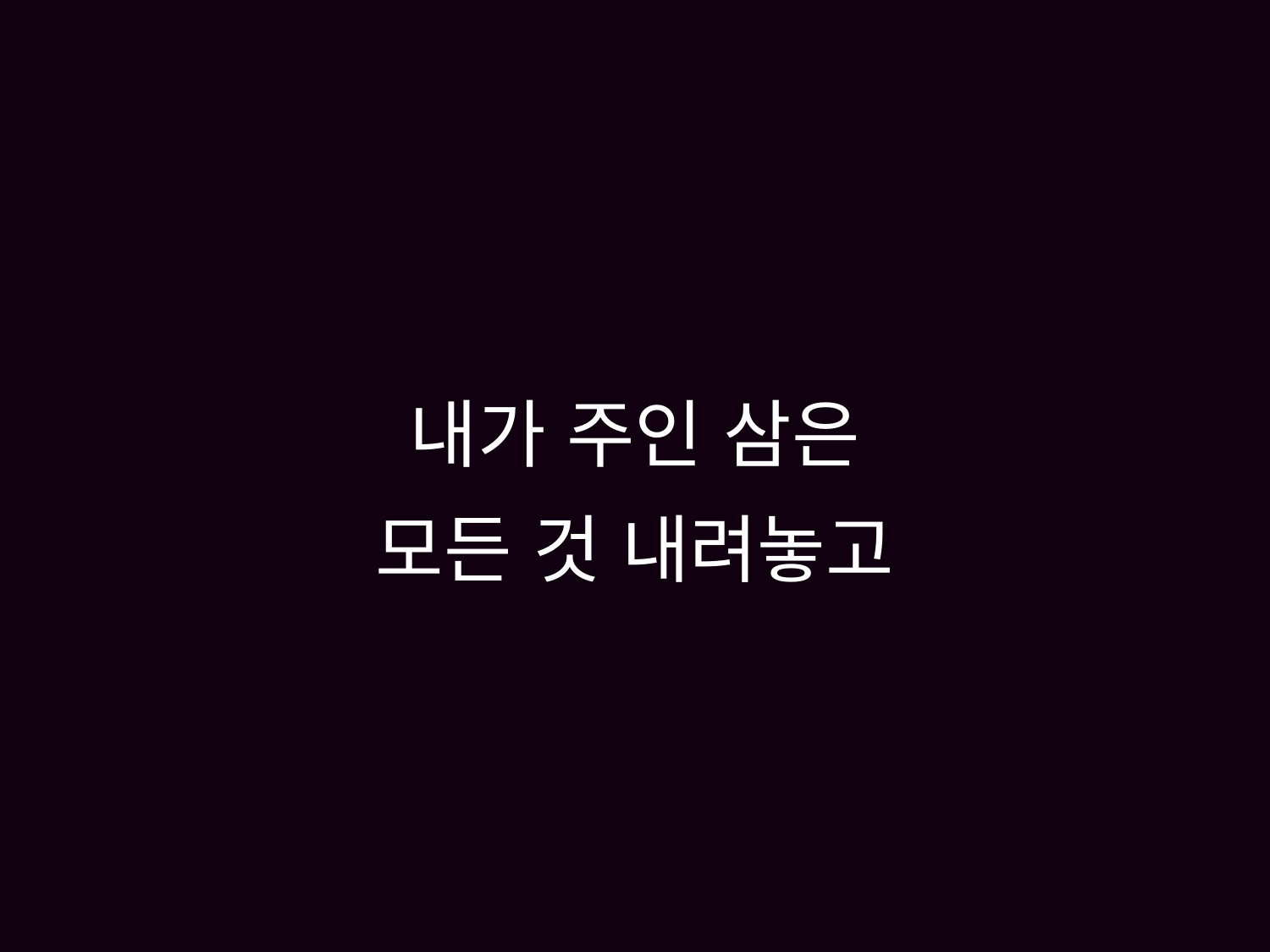

# 내가 주인 삼은 모든 것 내려놓고